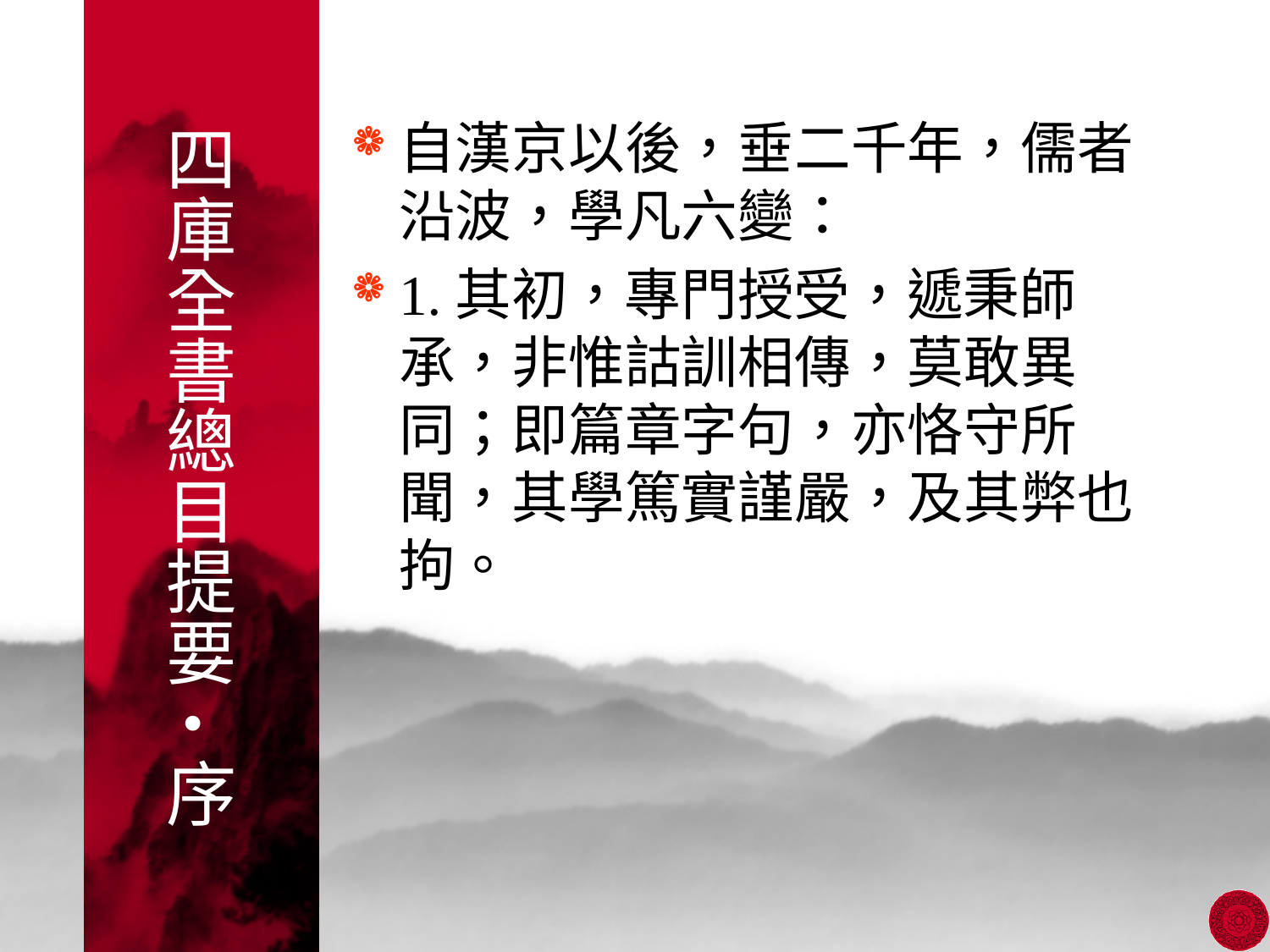

自漢京以後，垂二千年，儒者沿波，學凡六變：
1.其初，專門授受，遞秉師承，非惟詁訓相傳，莫敢異同；即篇章字句，亦恪守所聞，其學篤實謹嚴，及其弊也拘。
# 四庫全書總目提要‧序